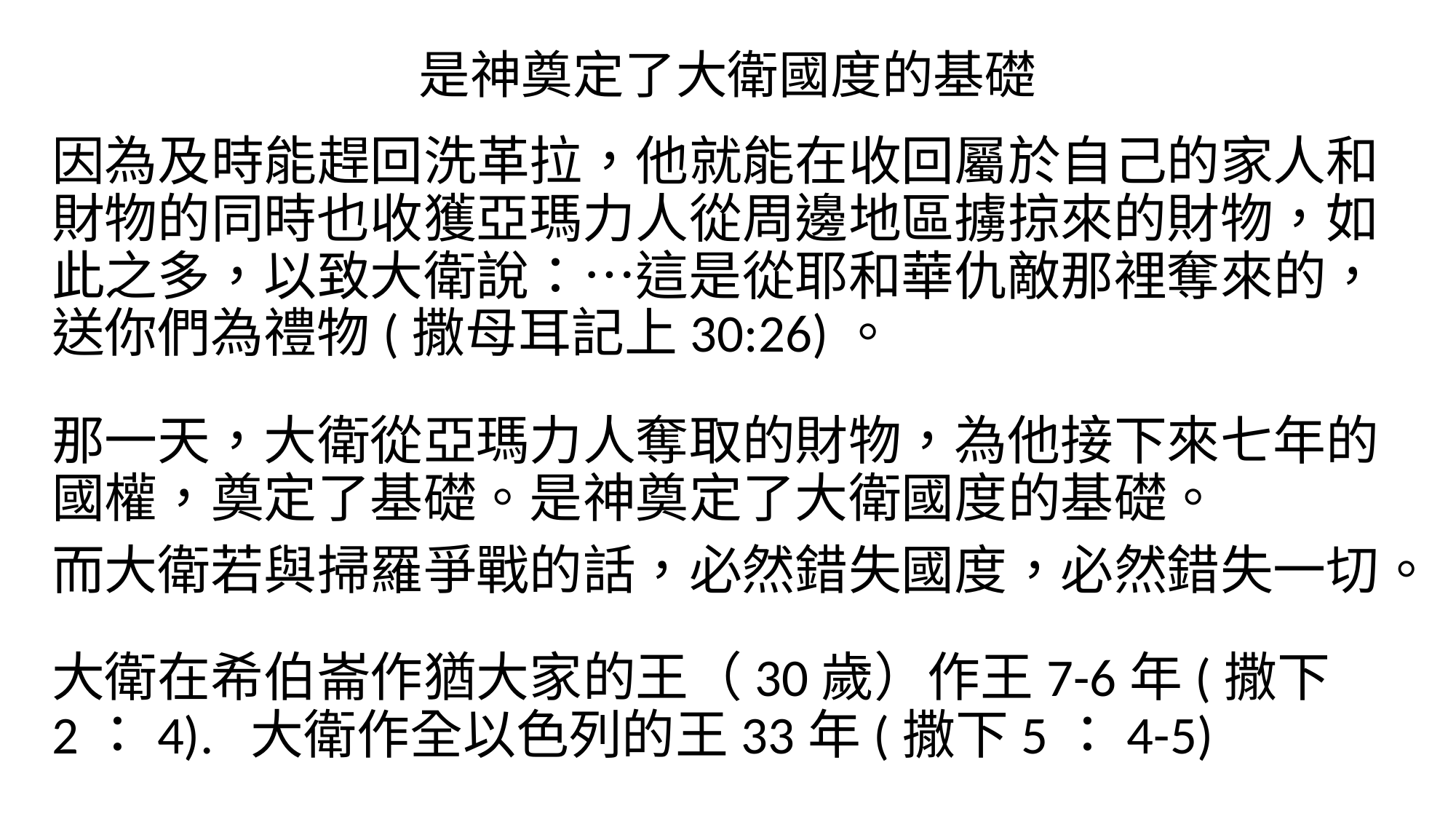

# 是神奠定了大衛國度的基礎
因為及時能趕回洗革拉，他就能在收回屬於自己的家人和財物的同時也收獲亞瑪力人從周邊地區擄掠來的財物，如此之多，以致大衛說：…這是從耶和華仇敵那裡奪來的，送你們為禮物(撒母耳記上30:26)。

那一天，大衛從亞瑪力人奪取的財物，為他接下來七年的國權，奠定了基礎。是神奠定了大衛國度的基礎。
而大衛若與掃羅爭戰的話，必然錯失國度，必然錯失一切。

大衛在希伯崙作猶大家的王（30歲）作王7-6年(撒下2：4).  大衛作全以色列的王33年(撒下5：4-5)